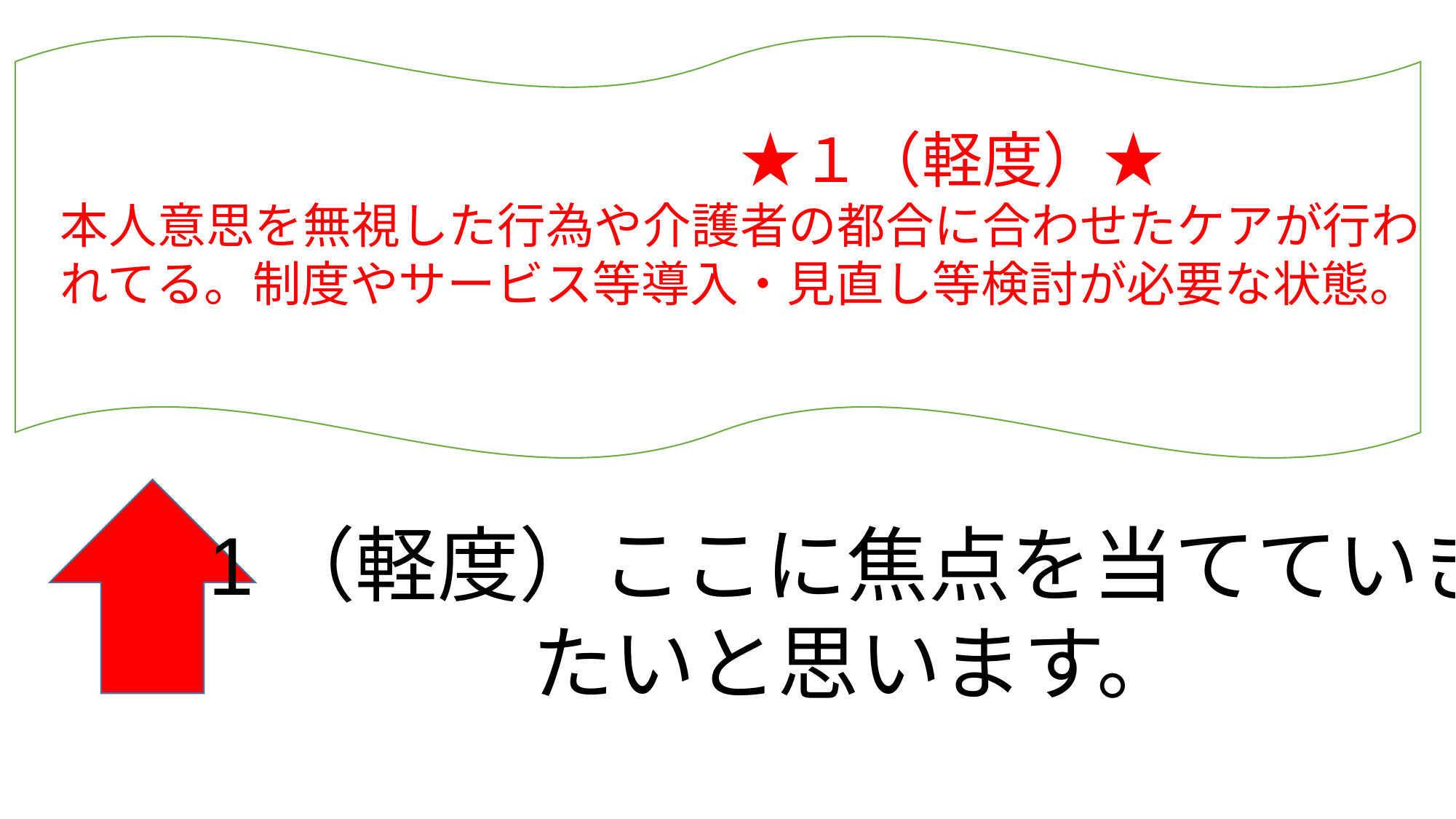

★１（軽度）★
本人意思を無視した行為や介護者の都合に合わせたケアが行われてる。制度やサービス等導入・見直し等検討が必要な状態。

1（軽度）ここに焦点を当てていき
たいと思います。